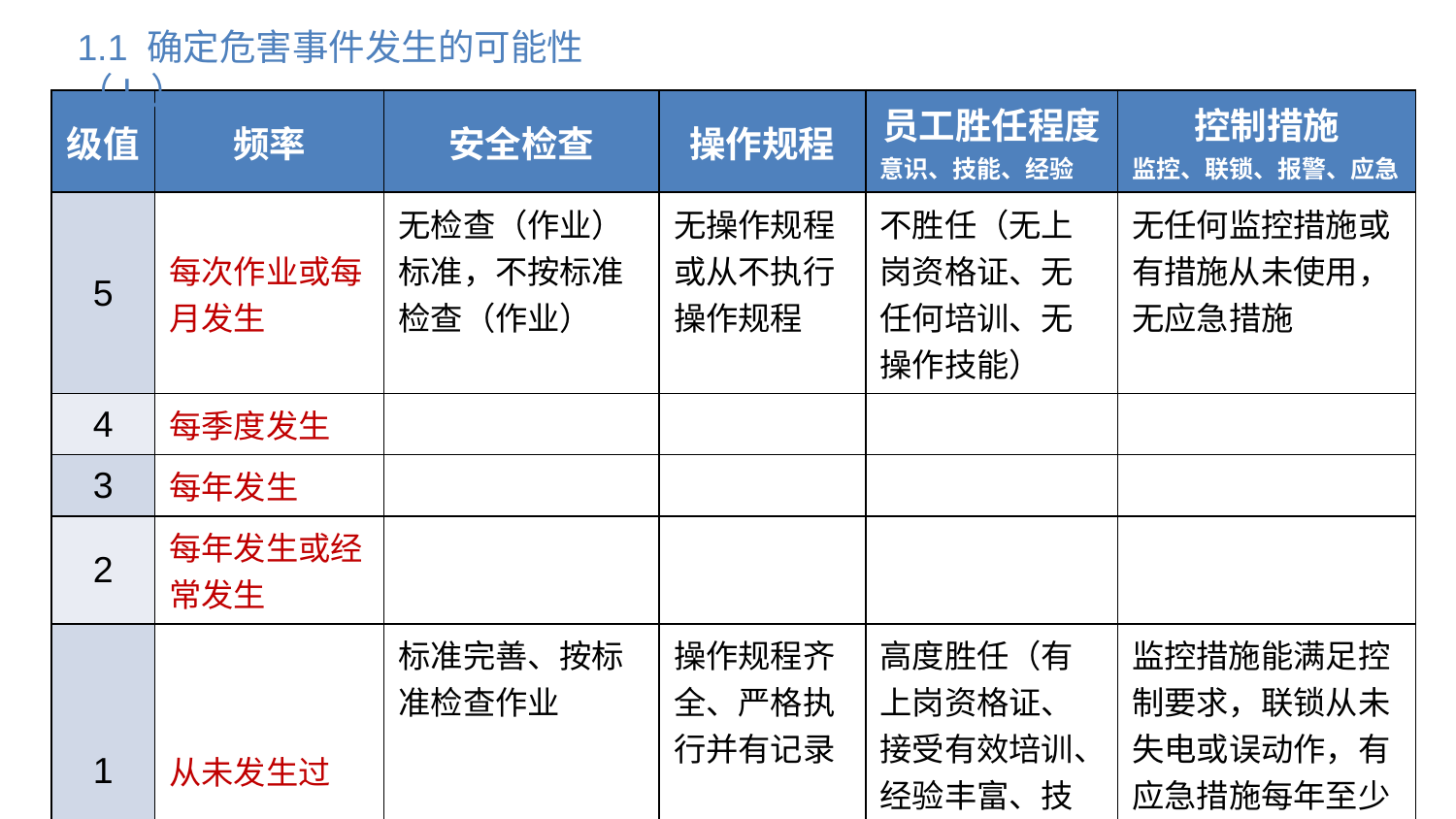

1.1 确定危害事件发生的可能性（L）
| 级值 | 频率 | 安全检查 | 操作规程 | 员工胜任程度 意识、技能、经验 | 控制措施 监控、联锁、报警、应急 |
| --- | --- | --- | --- | --- | --- |
| 5 | 每次作业或每月发生 | 无检查（作业）标准，不按标准检查（作业） | 无操作规程或从不执行操作规程 | 不胜任（无上岗资格证、无任何培训、无操作技能） | 无任何监控措施或有措施从未使用，无应急措施 |
| 4 | 每季度发生 |  |  |  |  |
| 3 | 每年发生 |  |  |  |  |
| 2 | 每年发生或经常发生 |  |  |  |  |
| 1 | 从未发生过 | 标准完善、按标准检查作业 | 操作规程齐全、严格执行并有记录 | 高度胜任（有上岗资格证、接受有效培训、经验丰富、技能安全意识强） | 监控措施能满足控制要求，联锁从未失电或误动作，有应急措施每年至少演练二次 |